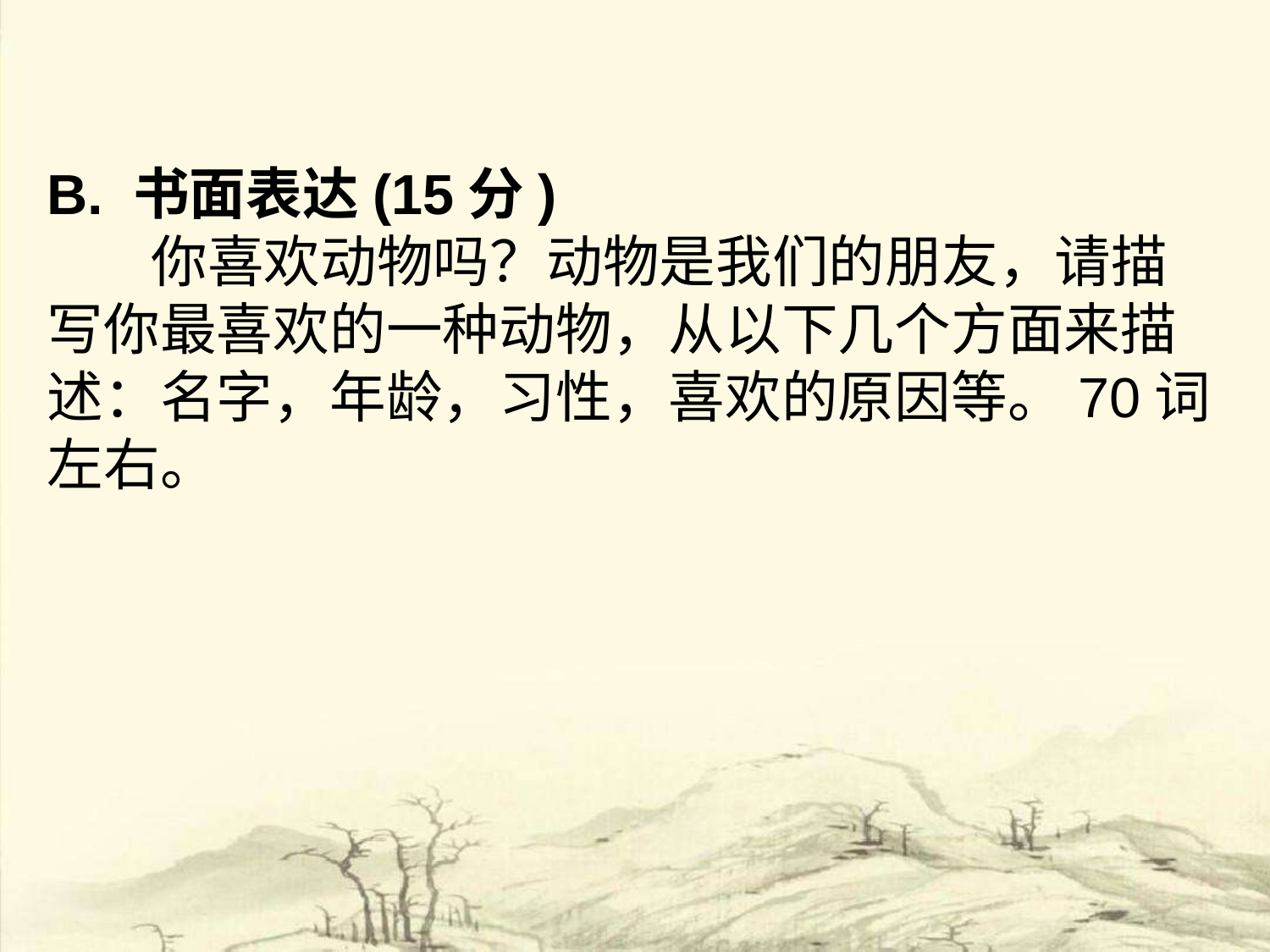

B. 书面表达(15分)
       你喜欢动物吗？动物是我们的朋友，请描写你最喜欢的一种动物，从以下几个方面来描述：名字，年龄，习性，喜欢的原因等。70词左右。